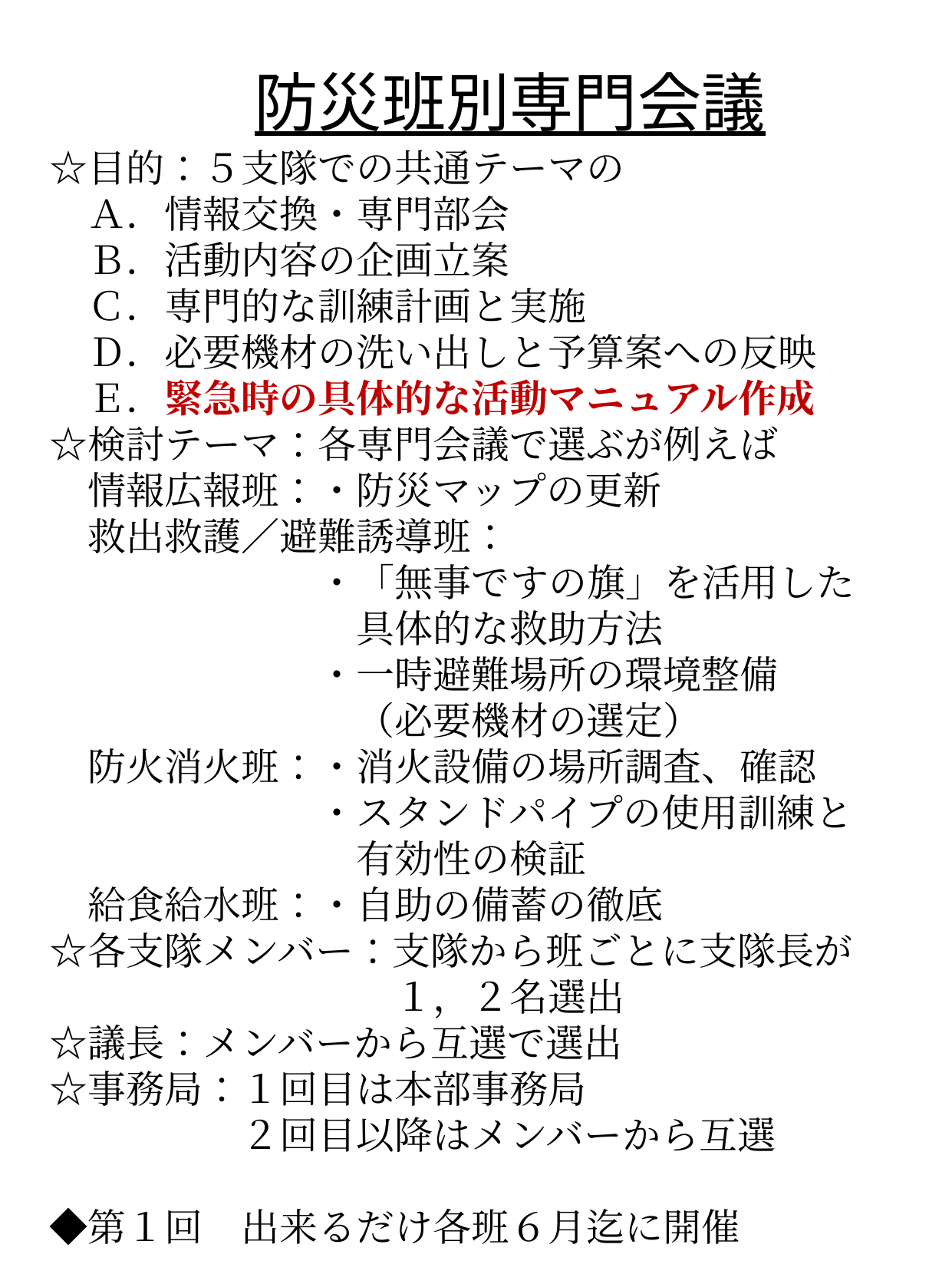

防災班別専門会議
　☆目的：５支隊での共通テーマの
　　Ａ．情報交換・専門部会
　　Ｂ．活動内容の企画立案
　　Ｃ．専門的な訓練計画と実施
　　Ｄ．必要機材の洗い出しと予算案への反映
　　Ｅ．緊急時の具体的な活動マニュアル作成
　☆検討テーマ：各専門会議で選ぶが例えば
　　情報広報班：・防災マップの更新
　　救出救護／避難誘導班：
　　　　　　　　・「無事ですの旗」を活用した
　　　　　　　　　具体的な救助方法
　　　　　　　　・一時避難場所の環境整備
　　　　　　　　　（必要機材の選定）
　　防火消火班：・消火設備の場所調査、確認
　　　　　　　　・スタンドパイプの使用訓練と
　　　　　　　　　有効性の検証
　　給食給水班：・自助の備蓄の徹底
　☆各支隊メンバー：支隊から班ごとに支隊長が
　　　　　　　　　　１，２名選出
　☆議長：メンバーから互選で選出
　☆事務局：１回目は本部事務局
　　　　　　２回目以降はメンバーから互選

　◆第１回　出来るだけ各班６月迄に開催